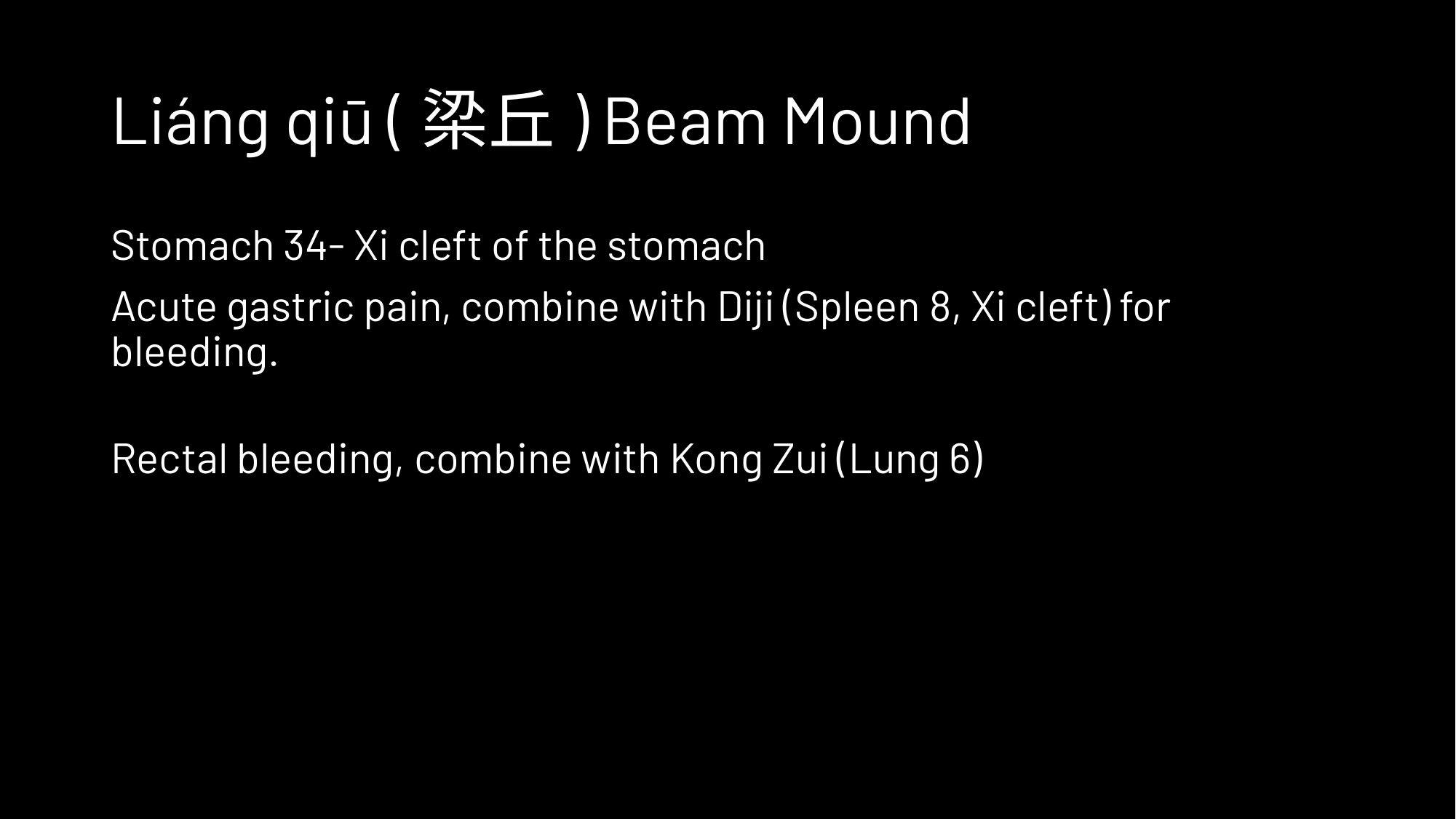

# Liáng qiū (梁丘) Beam Mound
Stomach 34- Xi cleft of the stomach
Acute gastric pain, combine with Diji (Spleen 8, Xi cleft) for bleeding.
Rectal bleeding, combine with Kong Zui (Lung 6)